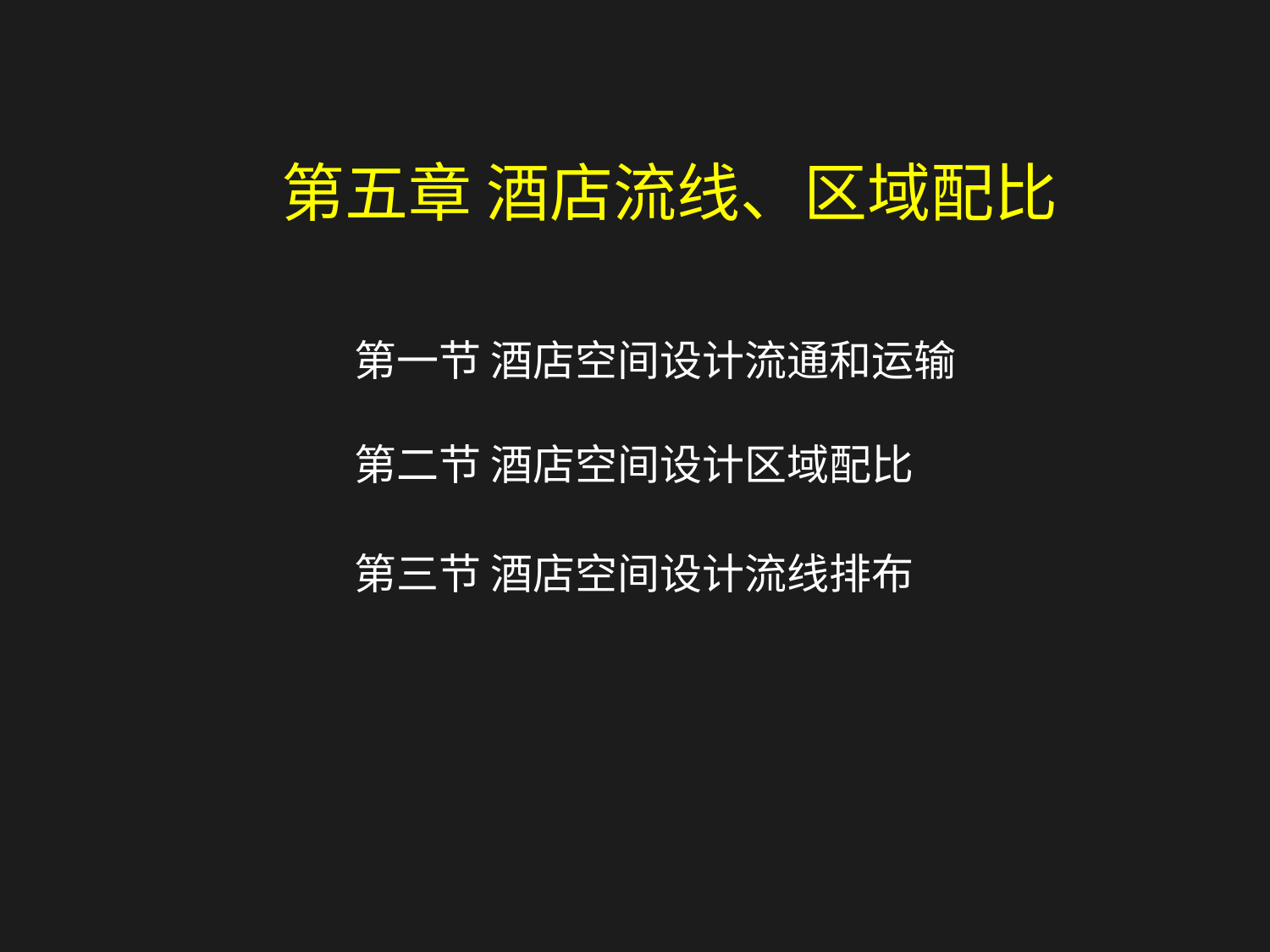

第五章 酒店流线、区域配比
第一节 酒店空间设计流通和运输
第二节 酒店空间设计区域配比
第三节 酒店空间设计流线排布